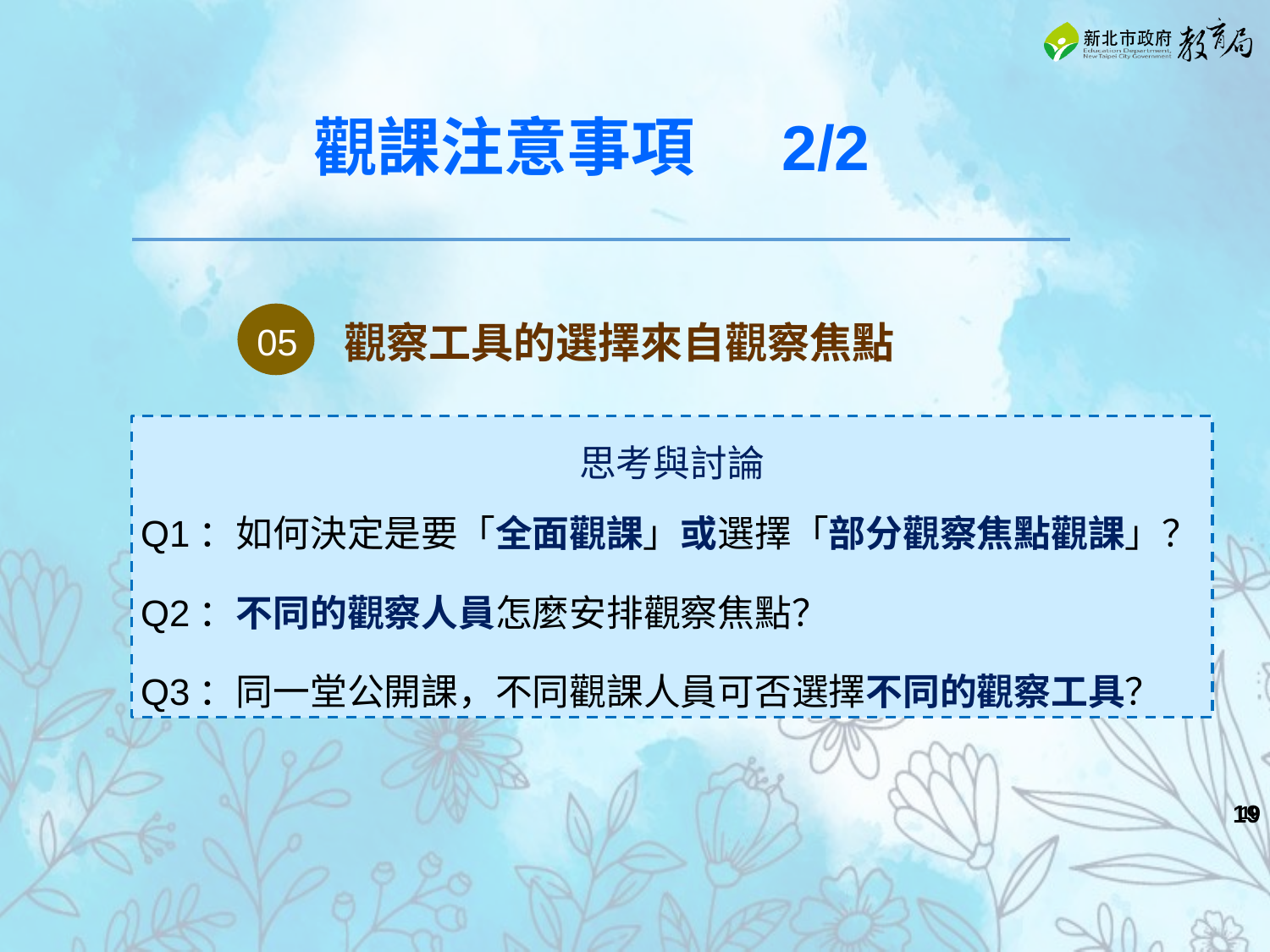

觀課注意事項     2/2

05
觀察工具的選擇來自觀察焦點
思考與討論
Q1：如何決定是要「全面觀課」或選擇「部分觀察焦點觀課」？
Q2：不同的觀察人員怎麼安排觀察焦點？
Q3：同一堂公開課，不同觀課人員可否選擇不同的觀察工具？
19
19